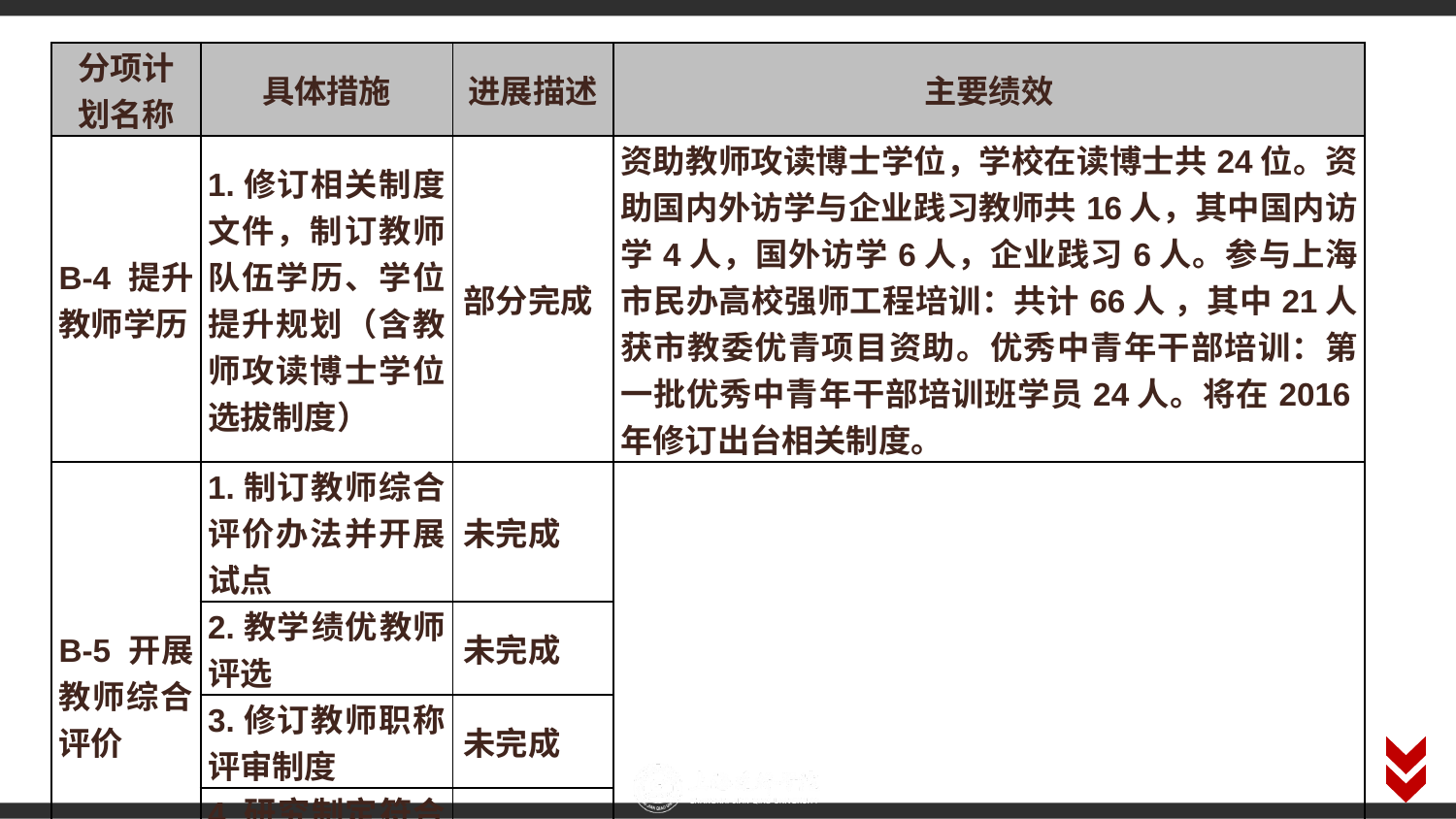

| 分项计划名称 | 具体措施 | 进展描述 | 主要绩效 |
| --- | --- | --- | --- |
| B-4 提升教师学历 | 1.修订相关制度文件，制订教师队伍学历、学位提升规划（含教师攻读博士学位选拔制度） | 部分完成 | 资助教师攻读博士学位，学校在读博士共24位。资助国内外访学与企业践习教师共16人，其中国内访学4人，国外访学6人，企业践习6人。参与上海市民办高校强师工程培训：共计66人 ，其中21人获市教委优青项目资助。优秀中青年干部培训：第一批优秀中青年干部培训班学员24人。将在2016年修订出台相关制度。 |
| B-5 开展教师综合评价 | 1.制订教师综合评价办法并开展试点 | 未完成 |  |
|  | 2.教学绩优教师评选 | 未完成 |  |
|  | 3.修订教师职称评审制度 | 未完成 |  |
|  | 4.研究制定符合发展要求的教师薪酬分配新制度 | 未完成 |  |